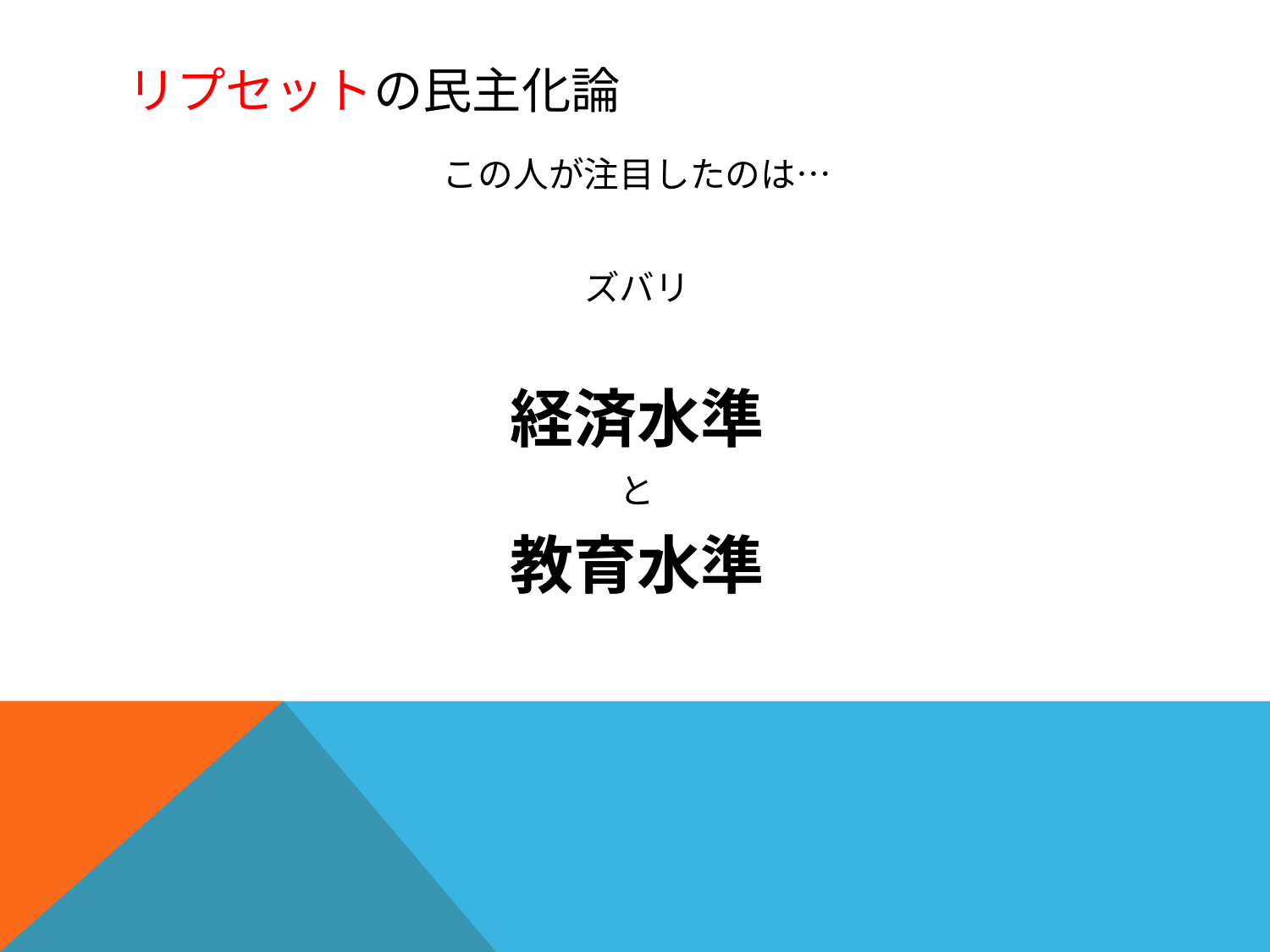

# リプセットの民主化論
この人が注目したのは…

ズバリ

経済水準
と
教育水準